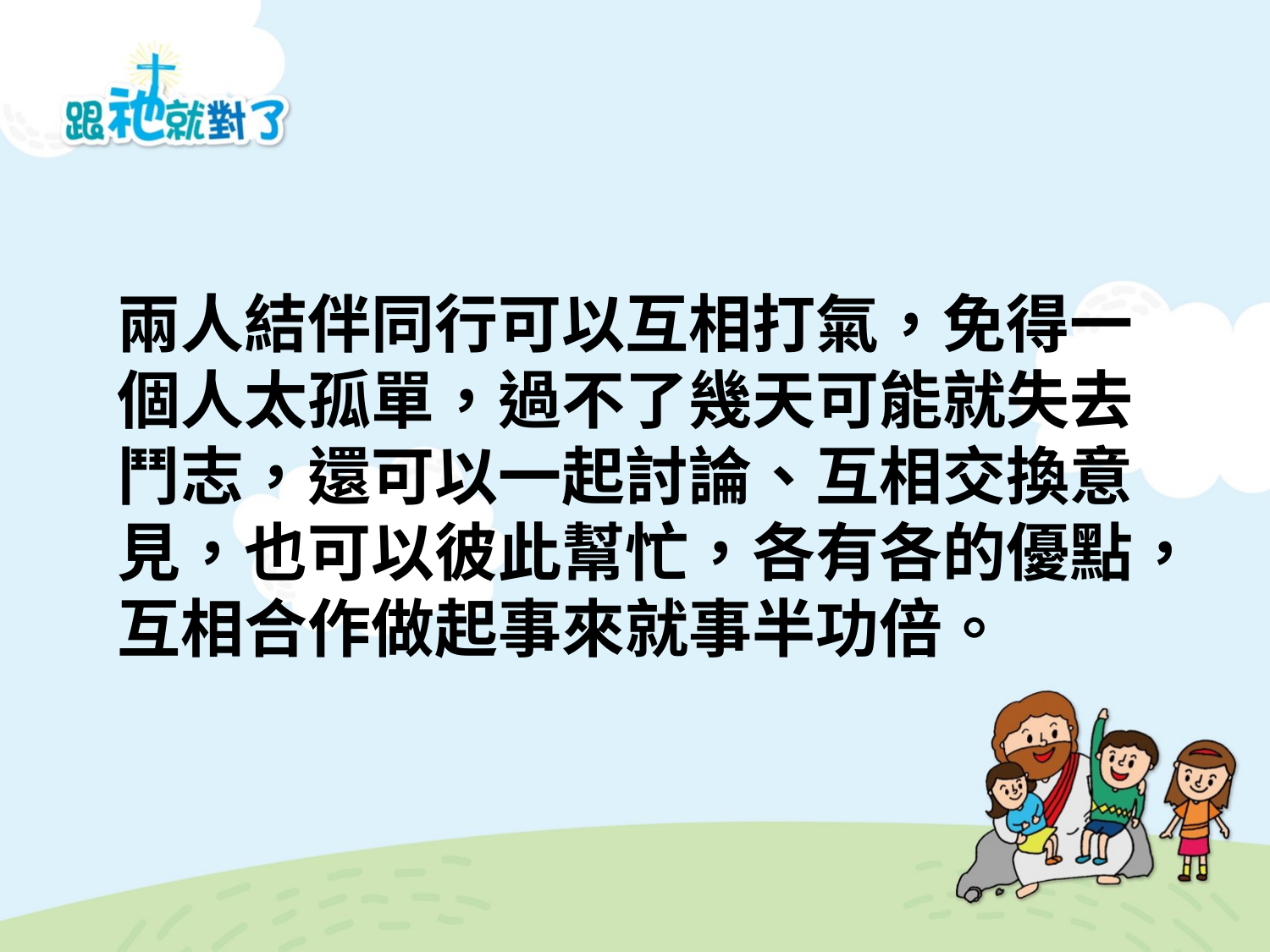

兩人結伴同行可以互相打氣，免得一個人太孤單，過不了幾天可能就失去鬥志，還可以一起討論、互相交換意見，也可以彼此幫忙，各有各的優點，互相合作做起事來就事半功倍。